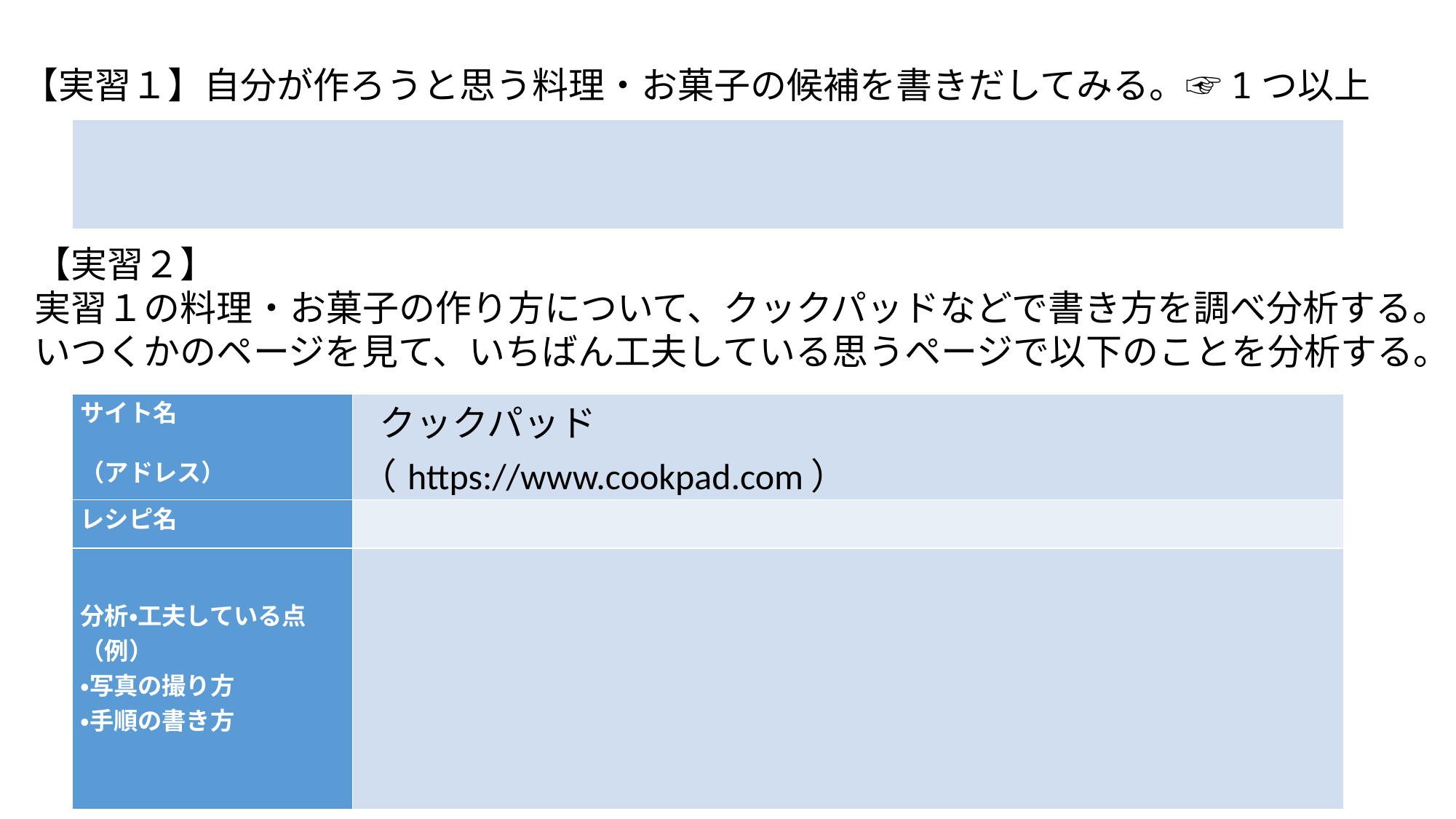

【実習１】自分が作ろうと思う料理・お菓子の候補を書きだしてみる。☞1つ以上
|  |
| --- |
【実習２】
実習１の料理・お菓子の作り方について、クックパッドなどで書き方を調べ分析する。
いつくかのページを見て、いちばん工夫している思うページで以下のことを分析する。
| サイト名   （アドレス） | クックパッド （https://www.cookpad.com） |
| --- | --- |
| レシピ名 |  |
| 分析・工夫している点 （例） ・写真の撮り方 ・手順の書き方 |  |
|  |
| --- |